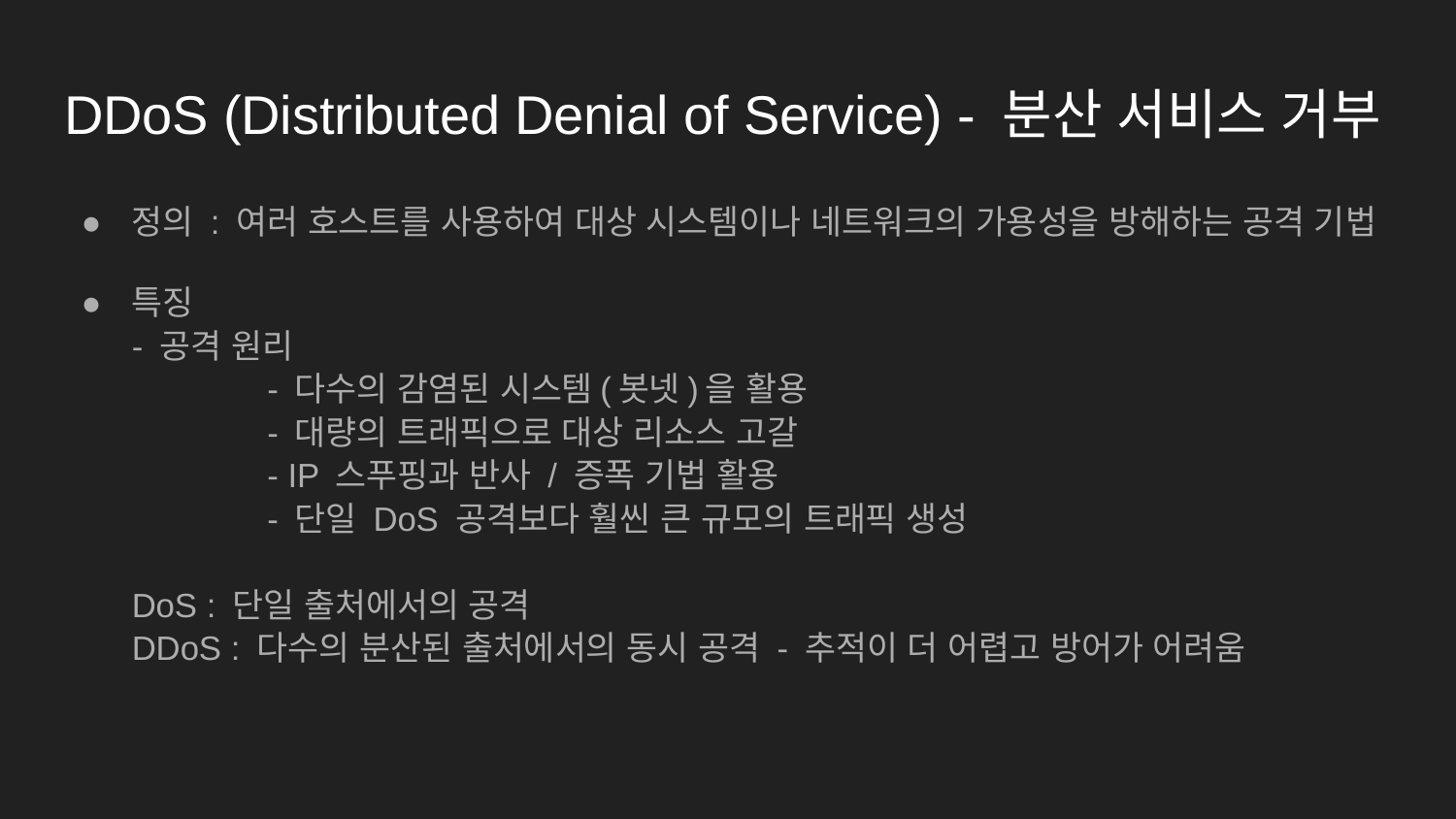

# DDoS (Distributed Denial of Service) - 분산 서비스 거부
정의 : 여러 호스트를 사용하여 대상 시스템이나 네트워크의 가용성을 방해하는 공격 기법
특징
- 공격 원리
	- 다수의 감염된 시스템(봇넷)을 활용
	- 대량의 트래픽으로 대상 리소스 고갈
	- IP 스푸핑과 반사 / 증폭 기법 활용
	- 단일 DoS 공격보다 훨씬 큰 규모의 트래픽 생성
DoS : 단일 출처에서의 공격
DDoS : 다수의 분산된 출처에서의 동시 공격 - 추적이 더 어렵고 방어가 어려움